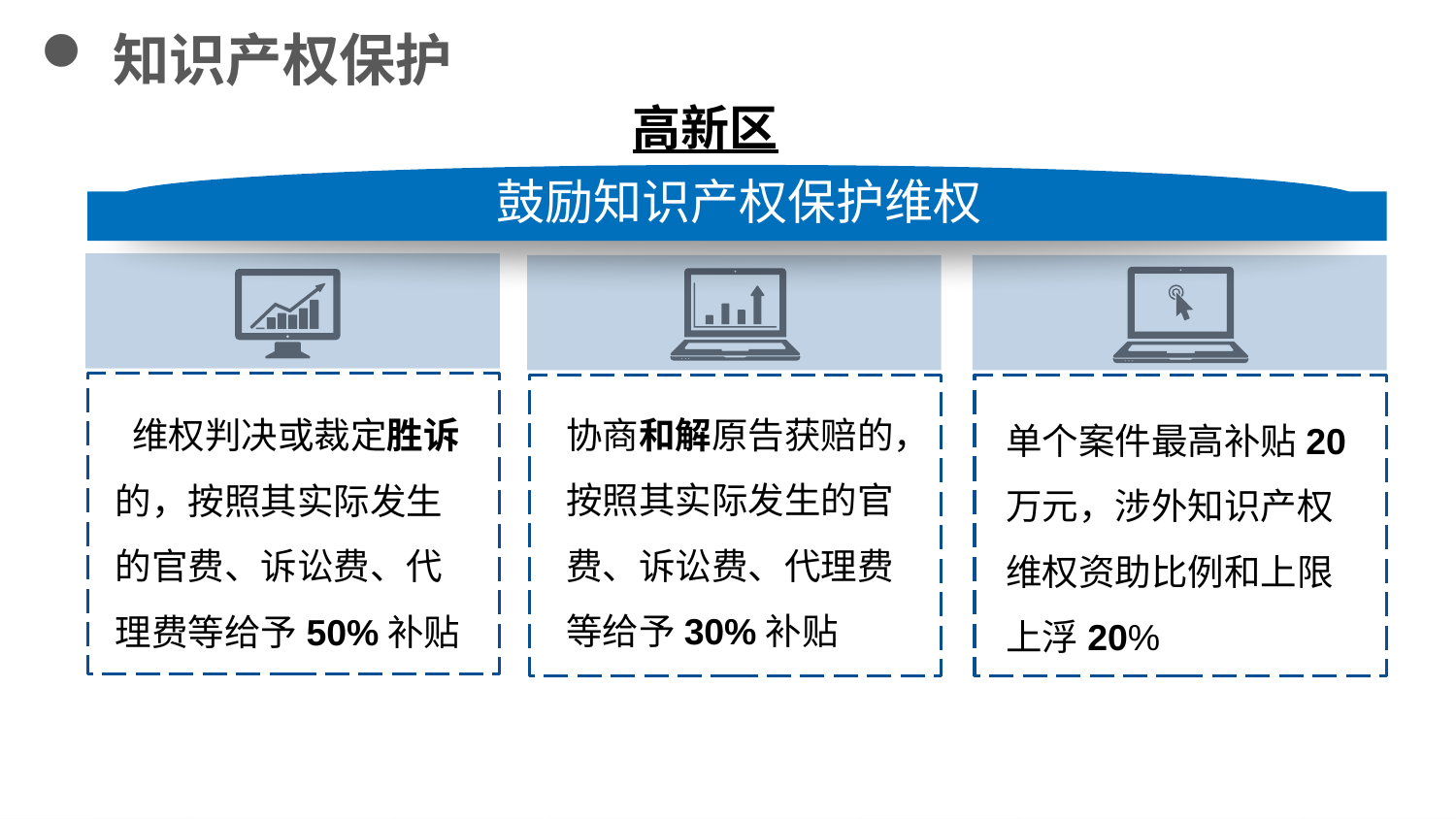

知识产权保护
高新区
鼓励知识产权保护维权

协商和解原告获赔的，按照其实际发生的官费、诉讼费、代理费等给予30%补贴
维权判决或裁定胜诉的，按照其实际发生的官费、诉讼费、代理费等给予50%补贴
 维权判决或裁定胜诉的，按照其实际发生的官费、诉讼费、代理费等给予50%补贴
单个案件最高补贴20万元，涉外知识产权维权资助比例和上限上浮20%